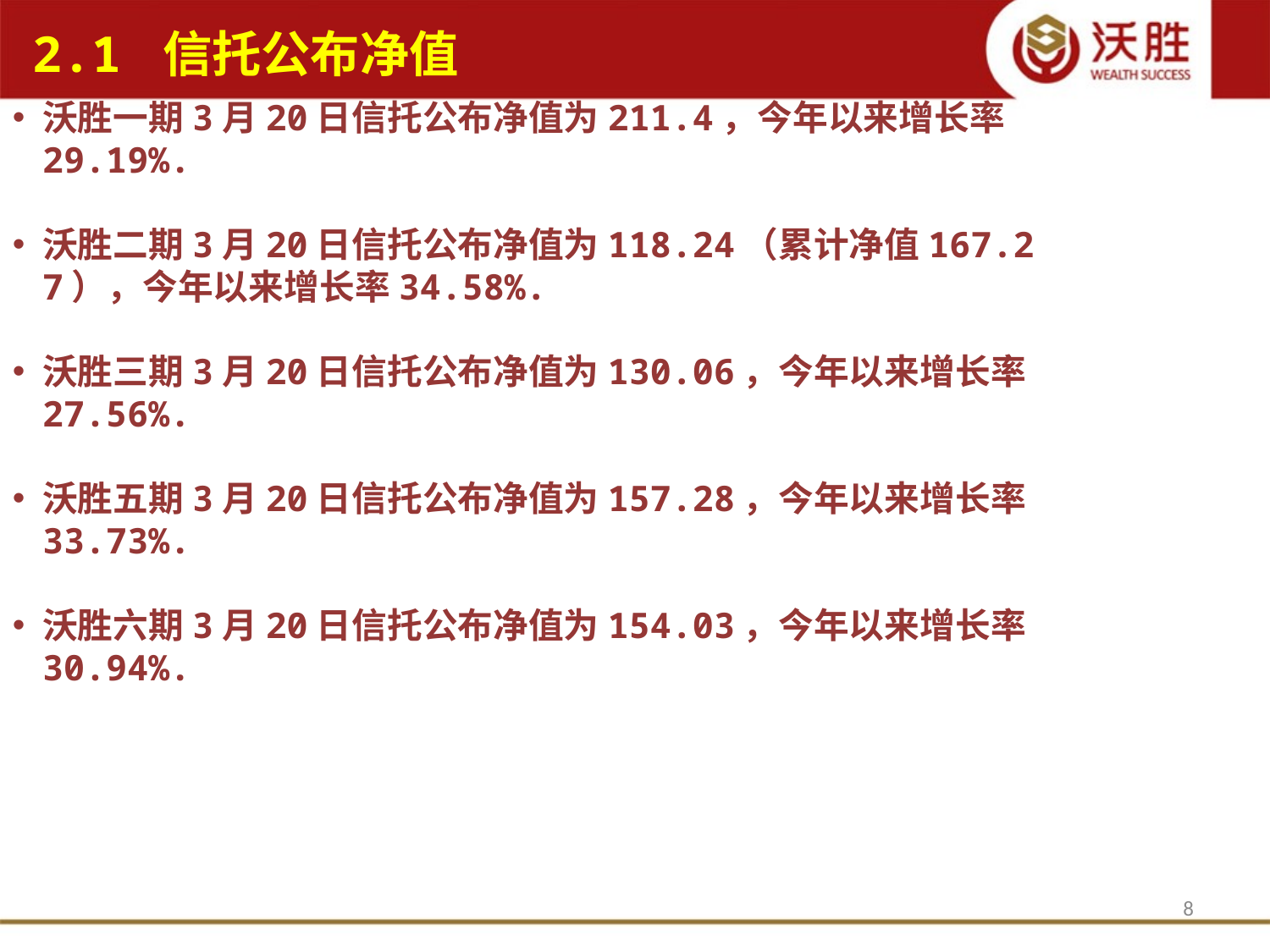

2.1 信托公布净值
沃胜一期3月20日信托公布净值为211.4，今年以来增长率29.19%.

沃胜二期3月20日信托公布净值为118.24（累计净值167.27），今年以来增长率34.58%.

沃胜三期3月20日信托公布净值为130.06，今年以来增长率27.56%.

沃胜五期3月20日信托公布净值为157.28，今年以来增长率33.73%.

沃胜六期3月20日信托公布净值为154.03，今年以来增长率30.94%.

8